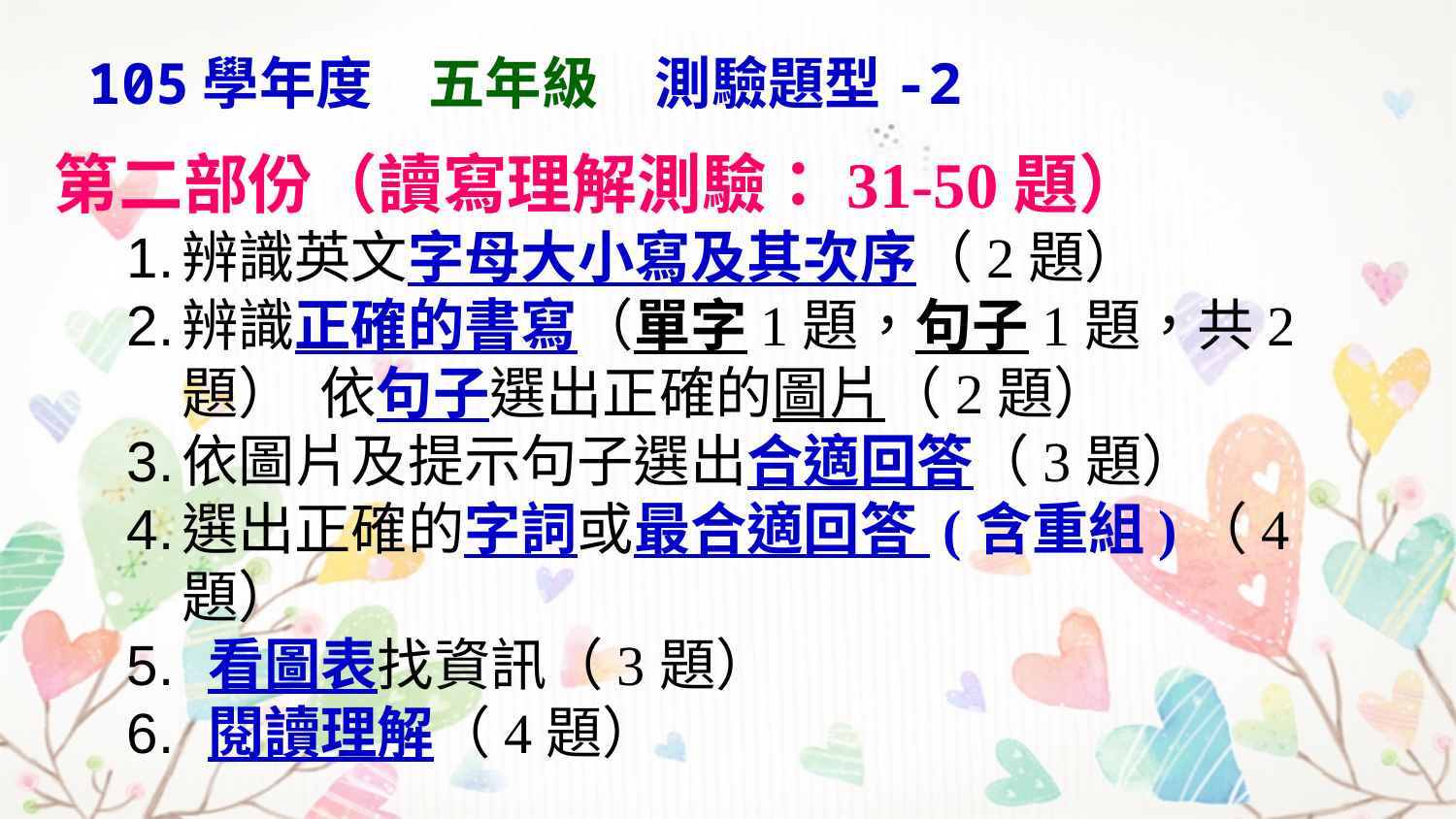

105學年度　五年級　測驗題型-2
第二部份（讀寫理解測驗：31-50題）
辨識英文字母大小寫及其次序（2題）
辨識正確的書寫（單字1題，句子1題，共2題）  依句子選出正確的圖片（2題）
依圖片及提示句子選出合適回答（3題）
選出正確的字詞或最合適回答 (含重組)（4題）
 看圖表找資訊（3題）
 閱讀理解（4題）